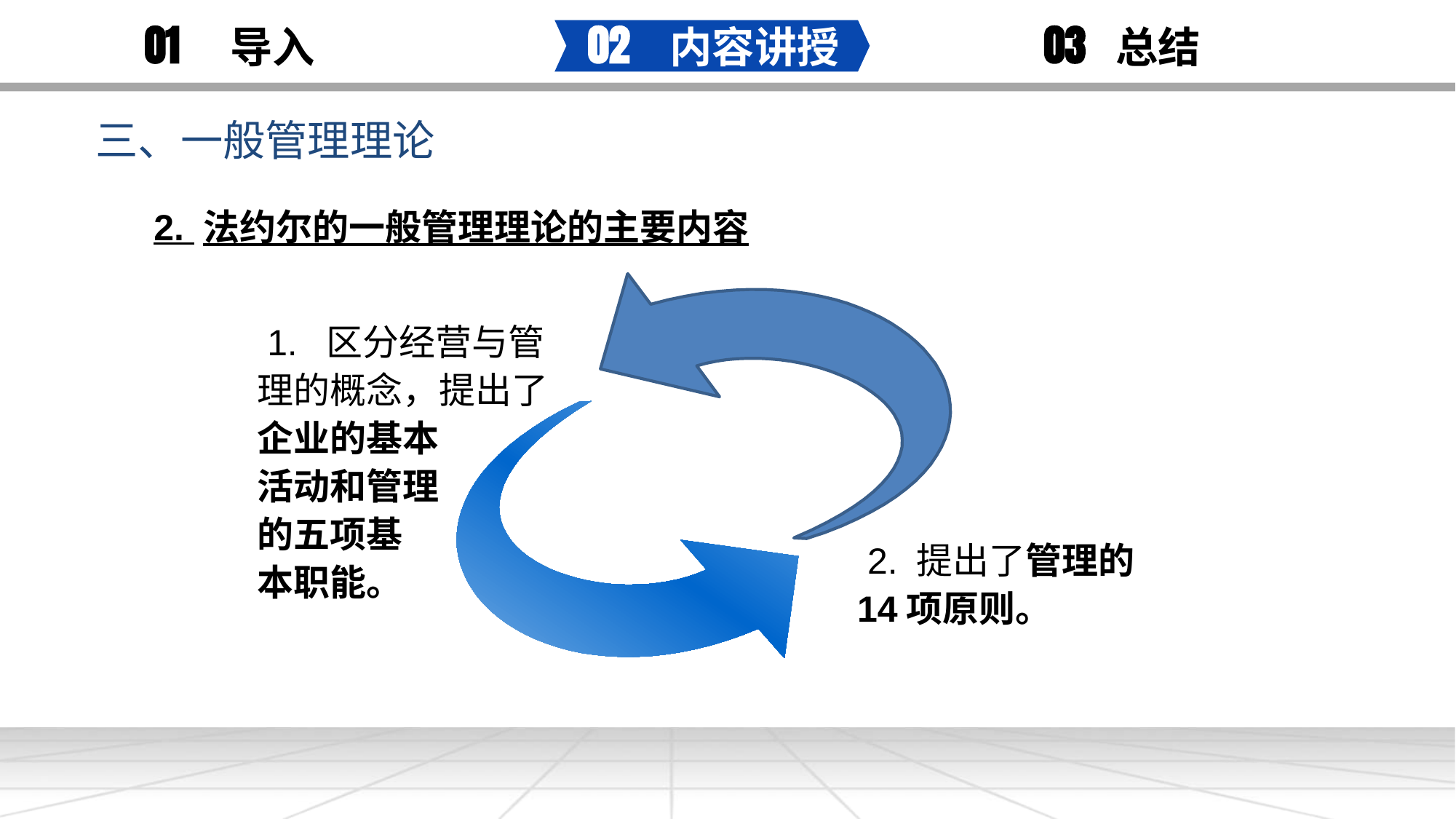

02   内容讲授
03  总结
01    导入

三、一般管理理论
添加
标题
2. 法约尔的一般管理理论的主要内容

 1.  区分经营与管理的概念，提出了
企业的基本
活动和管理
的五项基
本职能。
 2. 提出了管理的14项原则。